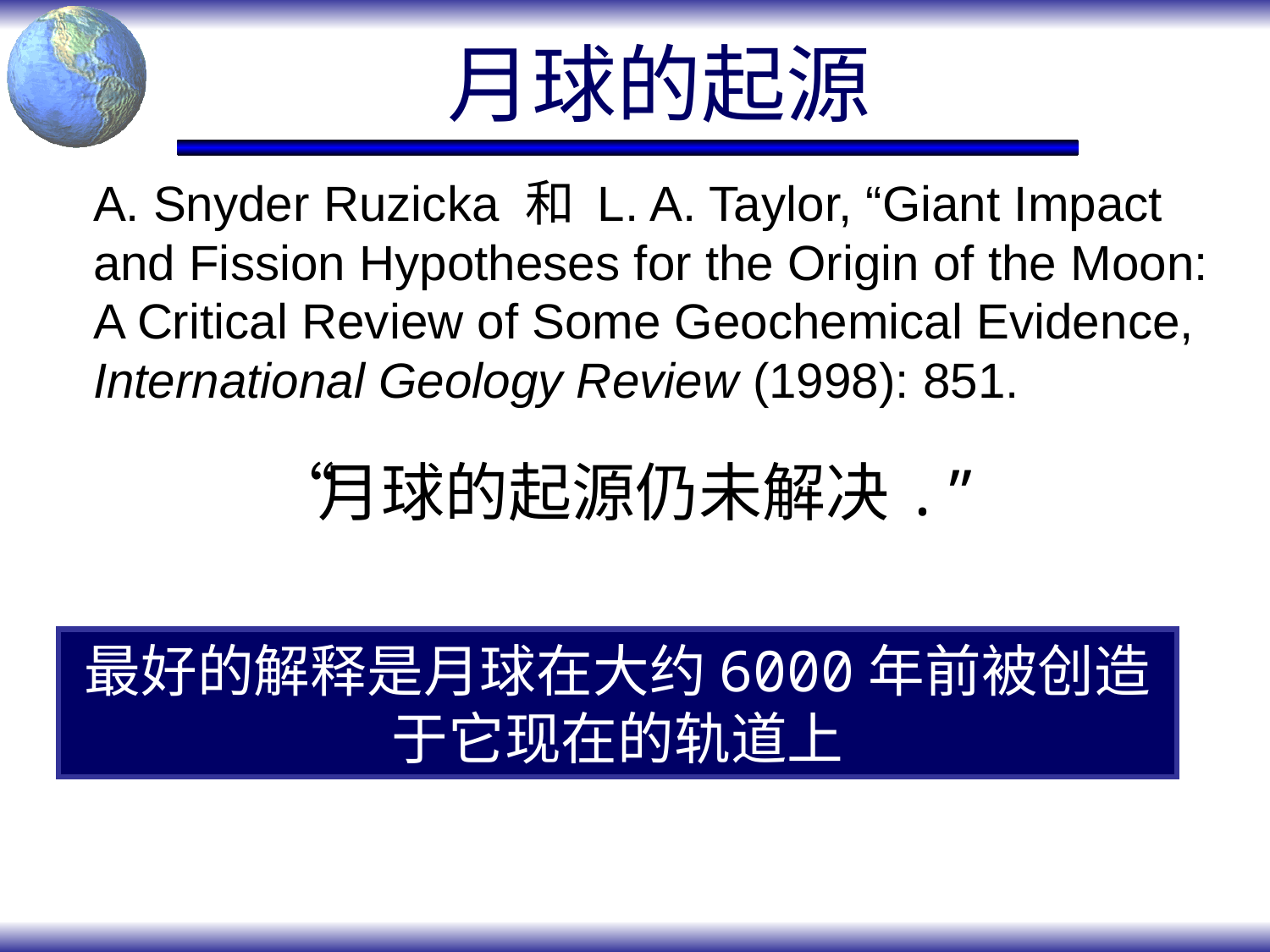

# 月球的起源
A. Snyder Ruzicka 和 L. A. Taylor, “Giant Impact and Fission Hypotheses for the Origin of the Moon: A Critical Review of Some Geochemical Evidence, International Geology Review (1998): 851.
“月球的起源仍未解决.”
最好的解释是月球在大约6000年前被创造于它现在的轨道上